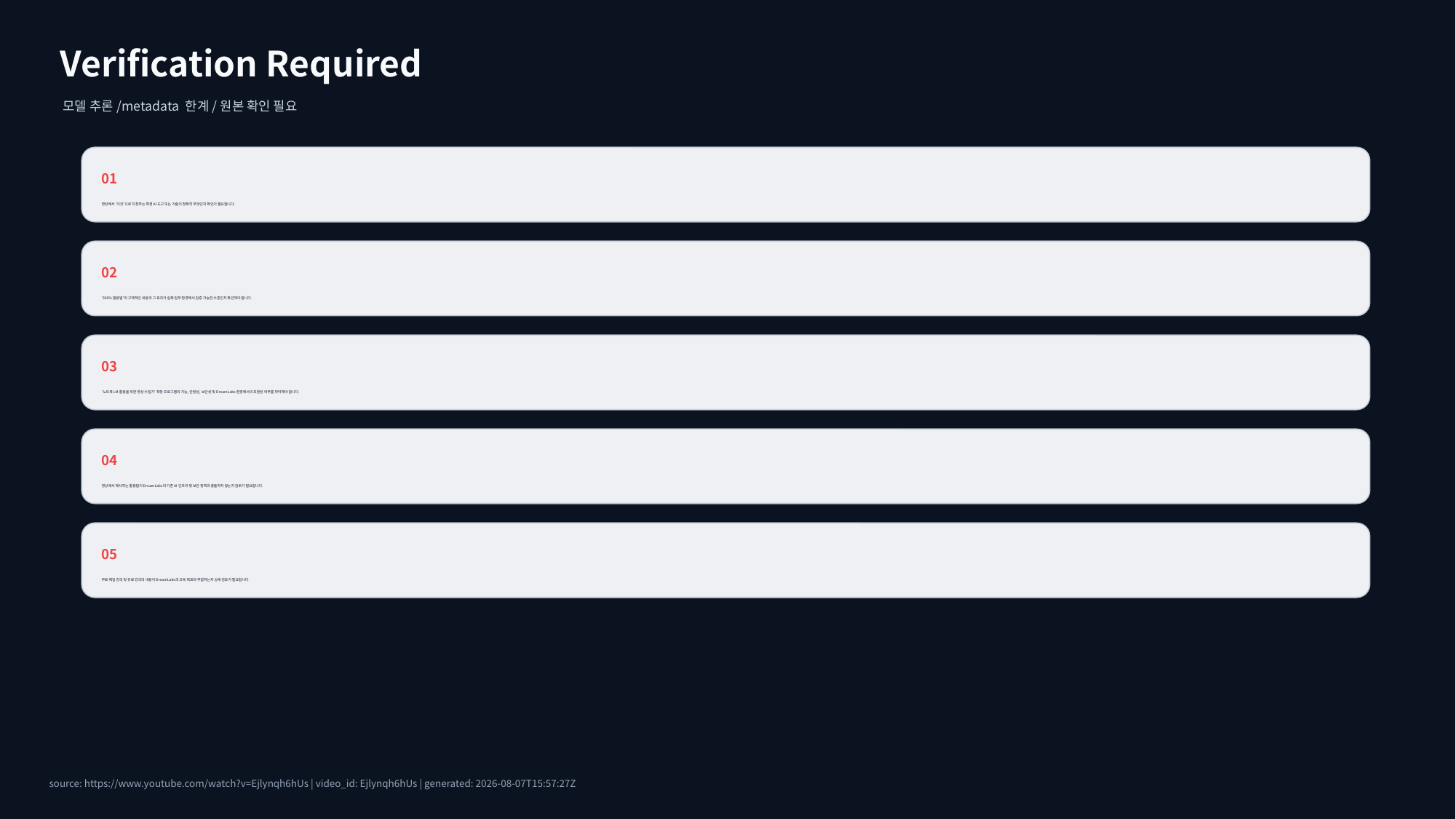

Verification Required
모델 추론/metadata 한계/원본 확인 필요

01
영상에서 '이것'으로 지칭하는 특정 AI 도구 또는 기술이 정확히 무엇인지 확인이 필요합니다.

02
'300% 활용법'의 구체적인 내용과 그 효과가 실제 업무 환경에서 검증 가능한 수준인지 확인해야 합니다.

03
'노트북 LM 활용을 위한 영상 수집기' 확장 프로그램의 기능, 안정성, 보안성 및 DreamLabs 환경에서의 호환성 여부를 파악해야 합니다.

04
영상에서 제시하는 활용법이 DreamLabs의 기존 AI 인프라 및 보안 정책과 충돌하지 않는지 검토가 필요합니다.

05
무료 메일 강의 및 유료 강의의 내용이 DreamLabs의 교육 목표와 부합하는지 상세 검토가 필요합니다.
source: https://www.youtube.com/watch?v=Ejlynqh6hUs | video_id: Ejlynqh6hUs | generated: 2026-08-07T15:57:27Z